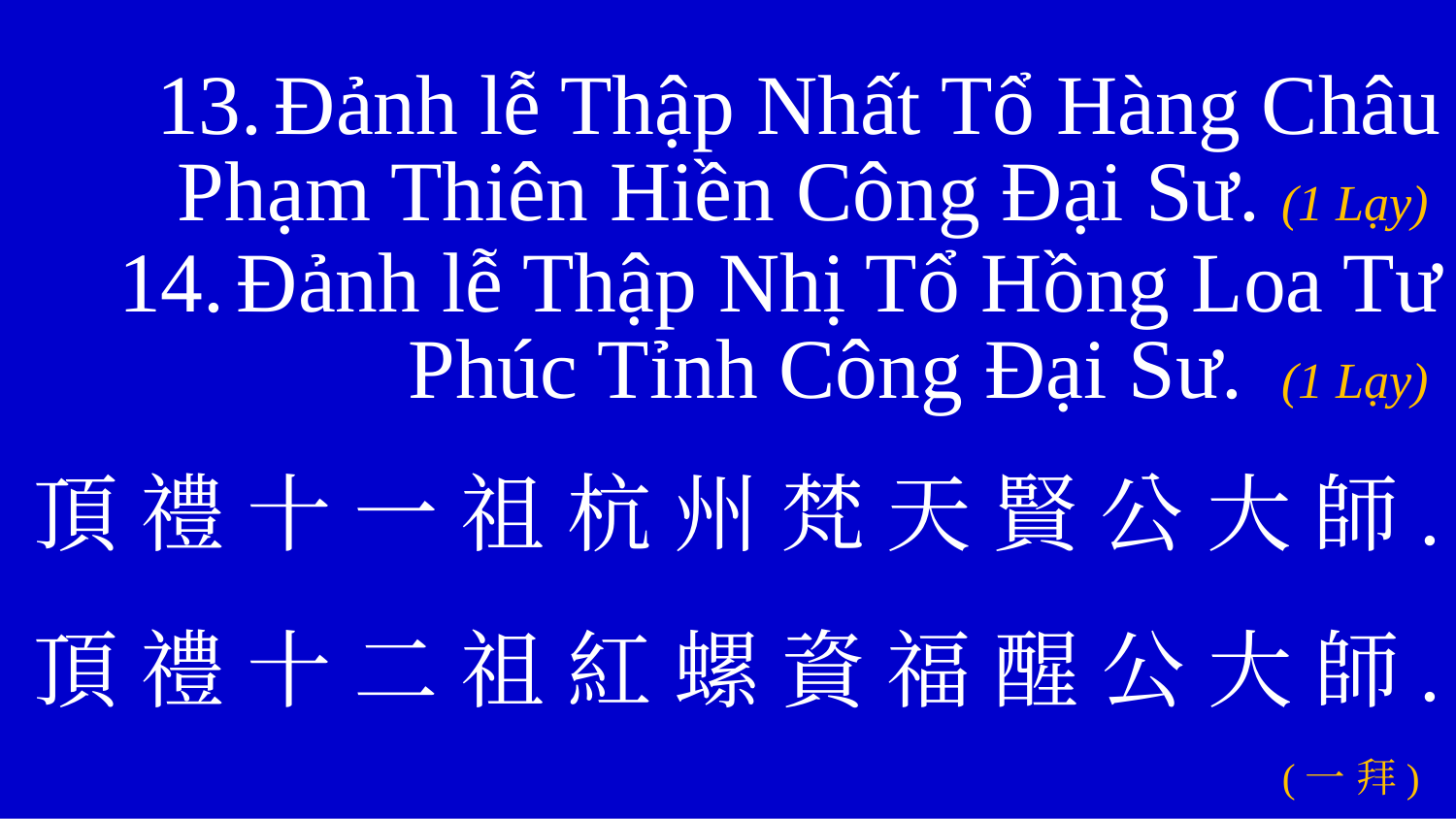

Đảnh lễ Thập Nhất Tổ Hàng Châu Phạm Thiên Hiền Công Đại Sư. (1 Lạy)
Đảnh lễ Thập Nhị Tổ Hồng Loa Tư Phúc Tỉnh Công Đại Sư. 	(1 Lạy)

頂 禮 十 一 祖 杭 州 梵 天 賢 公 大 師.

頂 禮 十 二 祖 紅 螺 資 福 醒 公 大 師.
                                                           (一 拜)